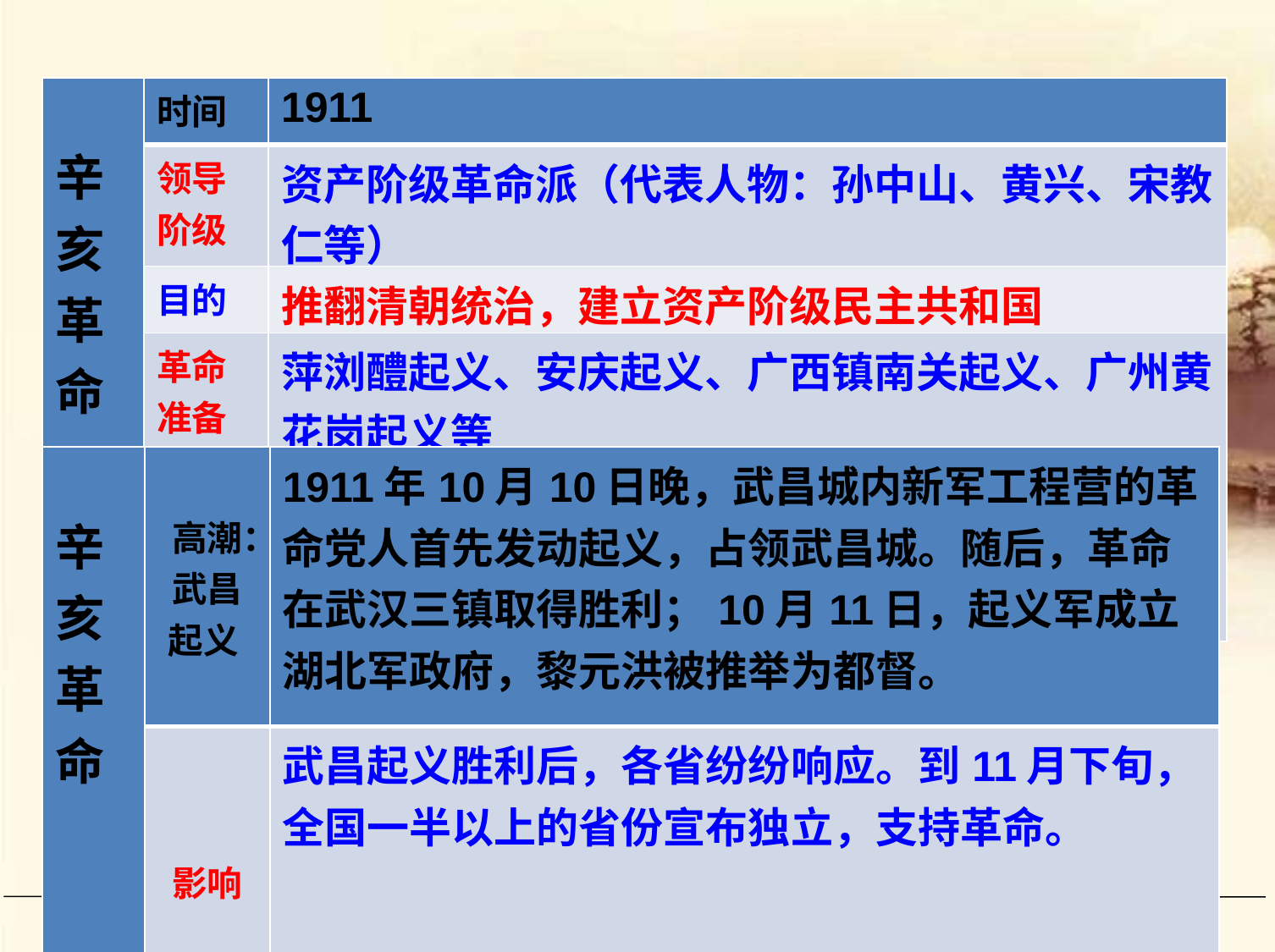

| 辛 亥 革 命 | 时间 | 1911 |
| --- | --- | --- |
|  | 领导阶级 | 资产阶级革命派（代表人物：孙中山、黄兴、宋教仁等） |
|  | 目的 | 推翻清朝统治，建立资产阶级民主共和国 |
|  | 革命准备 | 萍浏醴起义、安庆起义、广西镇南关起义、广州黄花岗起义等 |
| 辛 亥 革 命 | 高潮：武昌起义 | 1911年10月10日晚，武昌城内新军工程营的革命党人首先发动起义，占领武昌城。随后，革命在武汉三镇取得胜利；10月11日，起义军成立湖北军政府，黎元洪被推举为都督。 |
| --- | --- | --- |
|  | 影响 | 武昌起义胜利后，各省纷纷响应。到11月下旬，全国一半以上的省份宣布独立，支持革命。 |
                                                    【把一件事坚持做到最好】